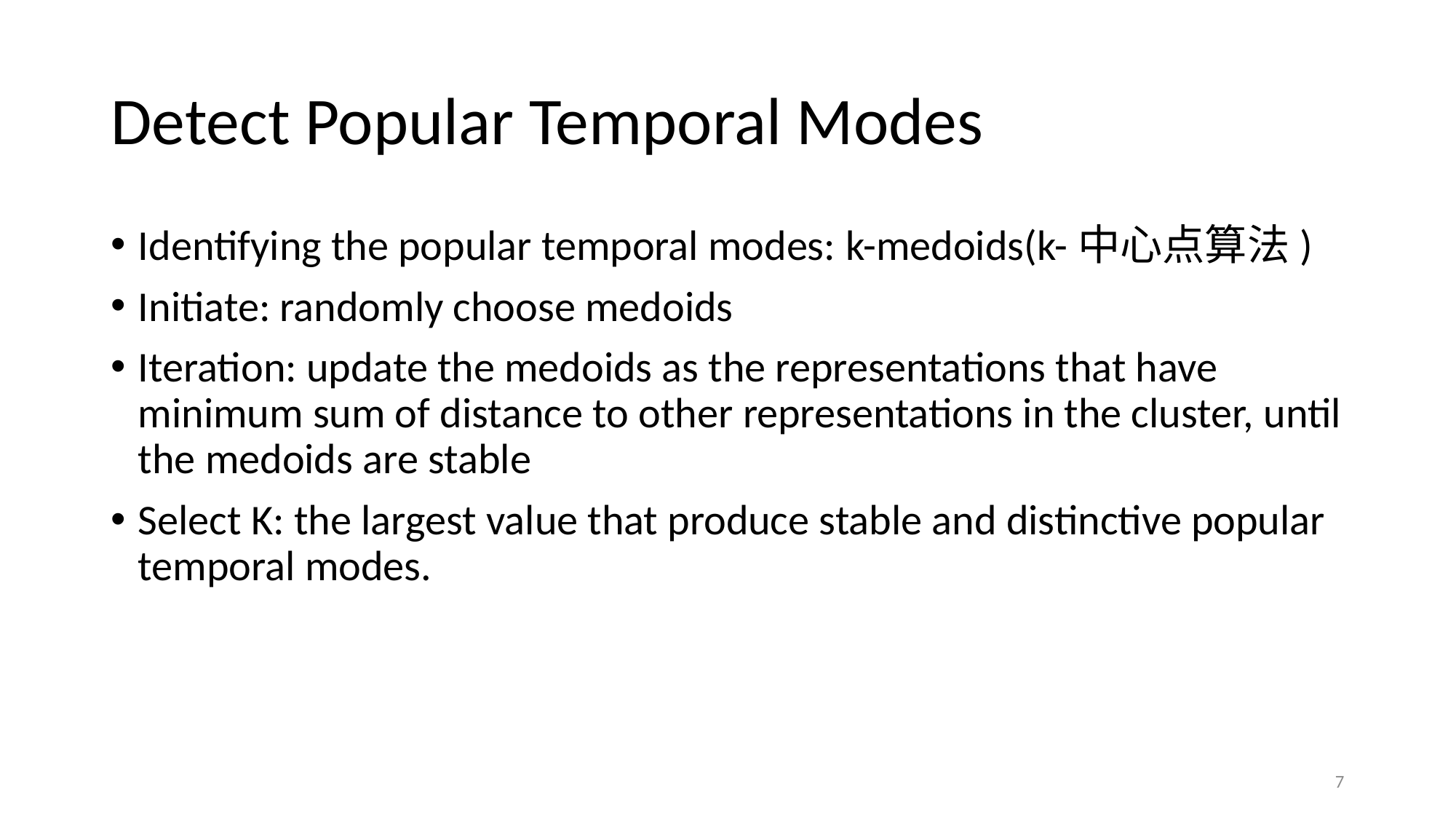

# Detect Popular Temporal Modes
Identifying the popular temporal modes: k-medoids(k-中心点算法)
Initiate: randomly choose medoids
Iteration: update the medoids as the representations that have minimum sum of distance to other representations in the cluster, until the medoids are stable
Select K: the largest value that produce stable and distinctive popular temporal modes.

7